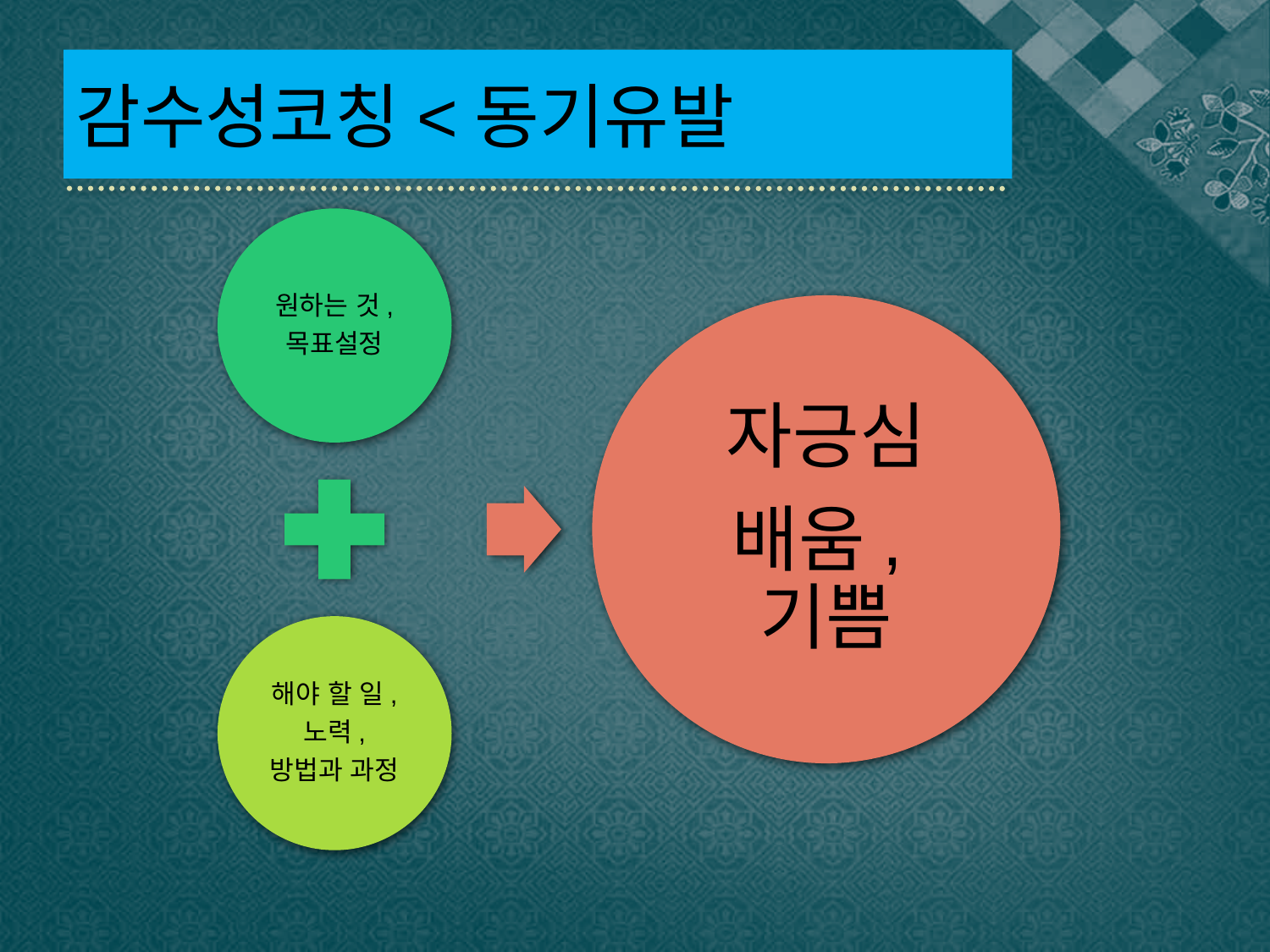

# 감수성코칭<동기유발
원하는 것,
목표설정

해야 할 일,
노력,
방법과 과정

자긍심
배움,기쁨